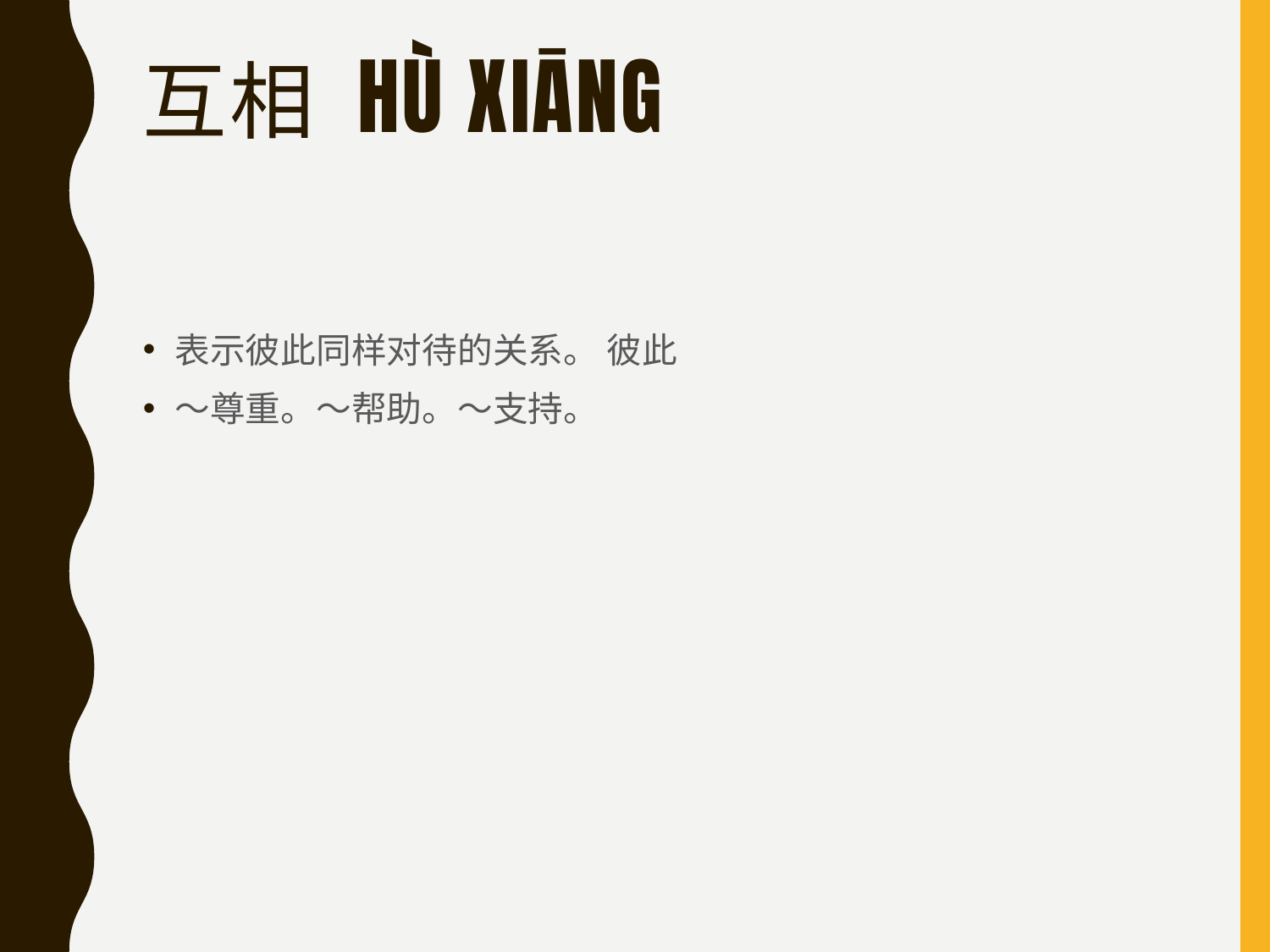

# 互相 hù xiāng
表示彼此同样对待的关系。 彼此
～尊重。～帮助。～支持。